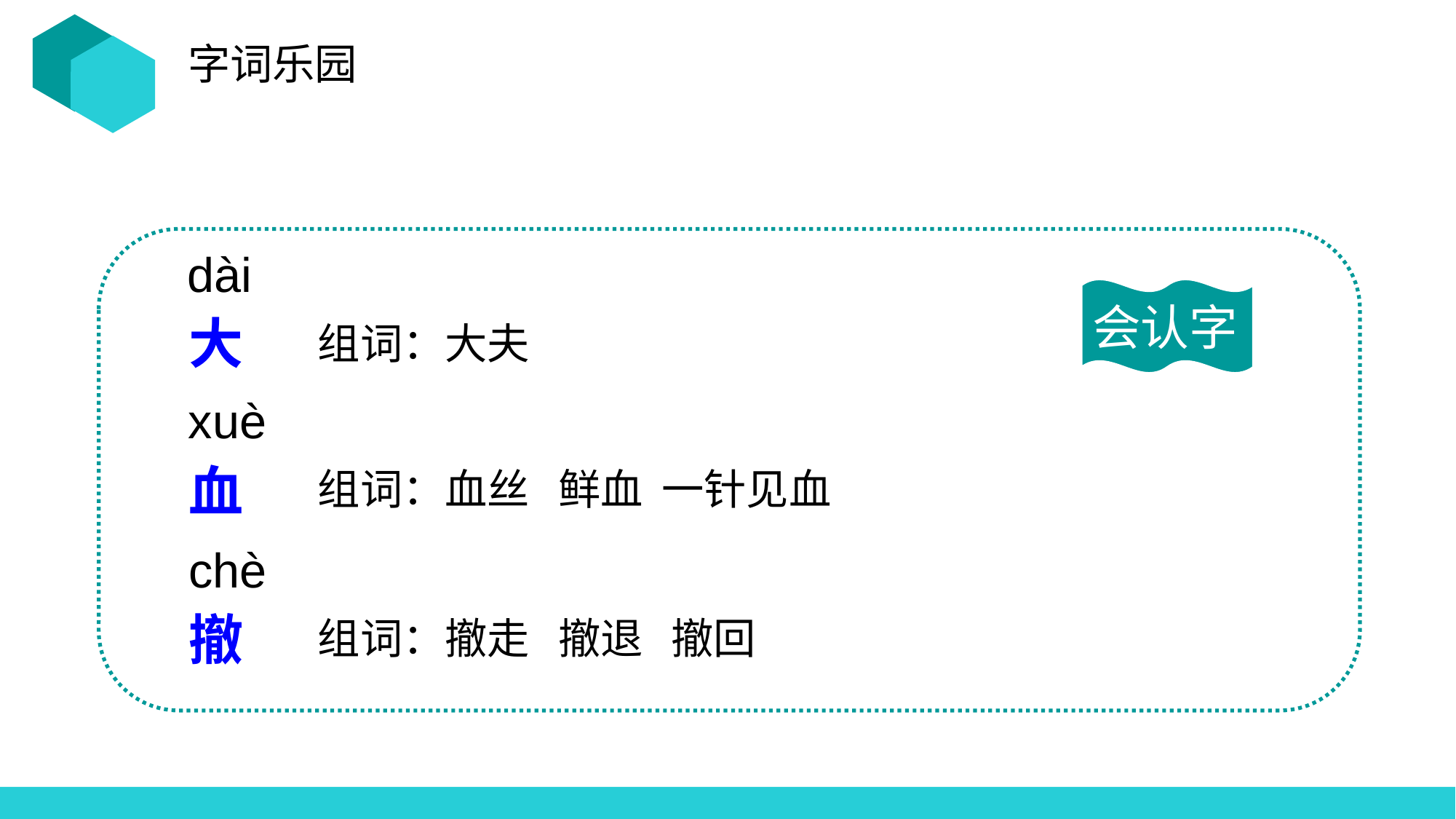

字词乐园

dài
会认字
大
组词：大夫
xuè
血
组词：血丝   鲜血  一针见血
chè
撤
组词：撤走   撤退   撤回